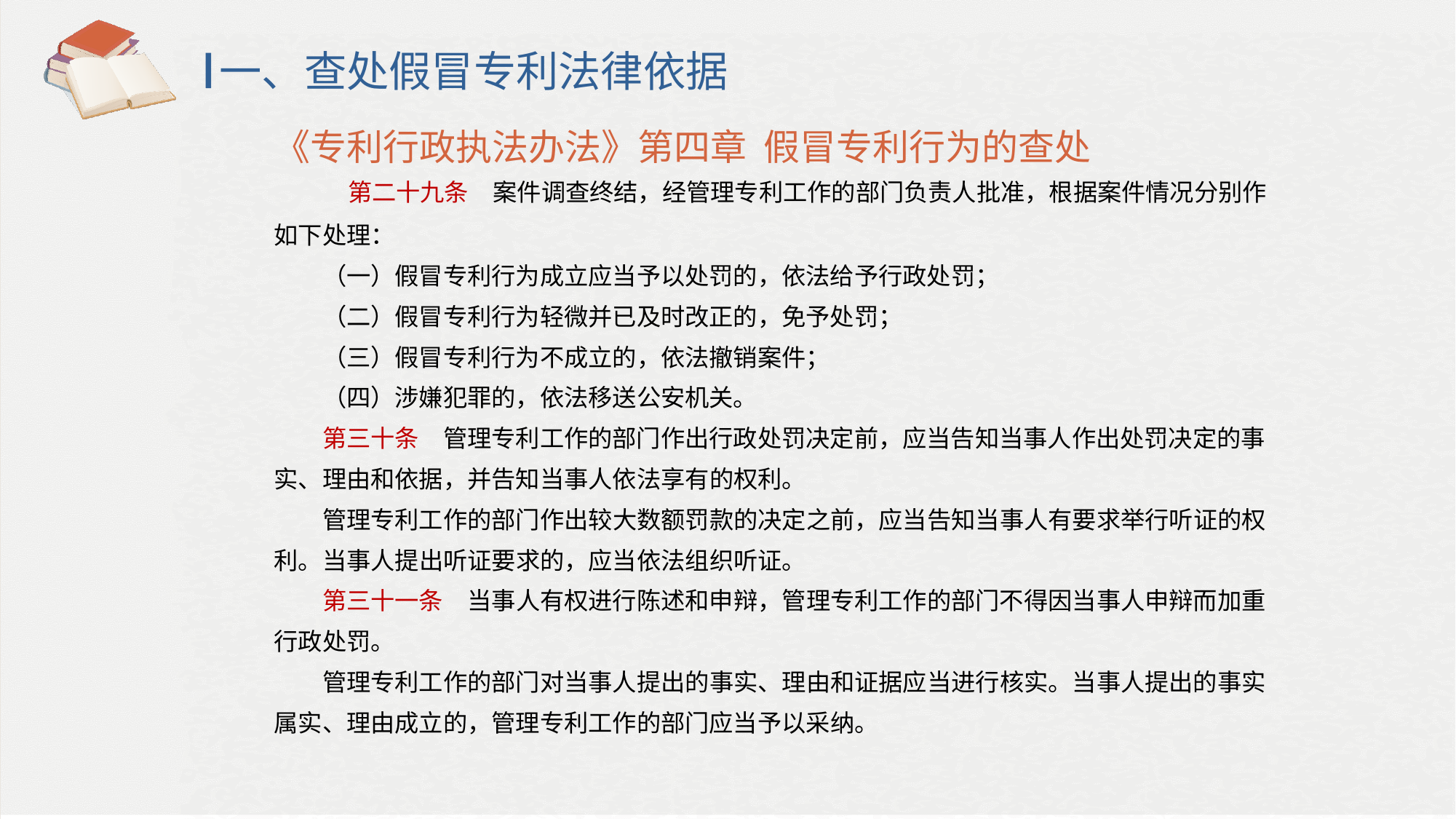

一、查处假冒专利法律依据
《专利行政执法办法》第四章  假冒专利行为的查处
     　第二十九条　案件调查终结，经管理专利工作的部门负责人批准，根据案件情况分别作如下处理：
　　（一）假冒专利行为成立应当予以处罚的，依法给予行政处罚；
　　（二）假冒专利行为轻微并已及时改正的，免予处罚；
　　（三）假冒专利行为不成立的，依法撤销案件；
　　（四）涉嫌犯罪的，依法移送公安机关。
　　第三十条　管理专利工作的部门作出行政处罚决定前，应当告知当事人作出处罚决定的事实、理由和依据，并告知当事人依法享有的权利。
　　管理专利工作的部门作出较大数额罚款的决定之前，应当告知当事人有要求举行听证的权利。当事人提出听证要求的，应当依法组织听证。
　　第三十一条　当事人有权进行陈述和申辩，管理专利工作的部门不得因当事人申辩而加重行政处罚。
　　管理专利工作的部门对当事人提出的事实、理由和证据应当进行核实。当事人提出的事实属实、理由成立的，管理专利工作的部门应当予以采纳。